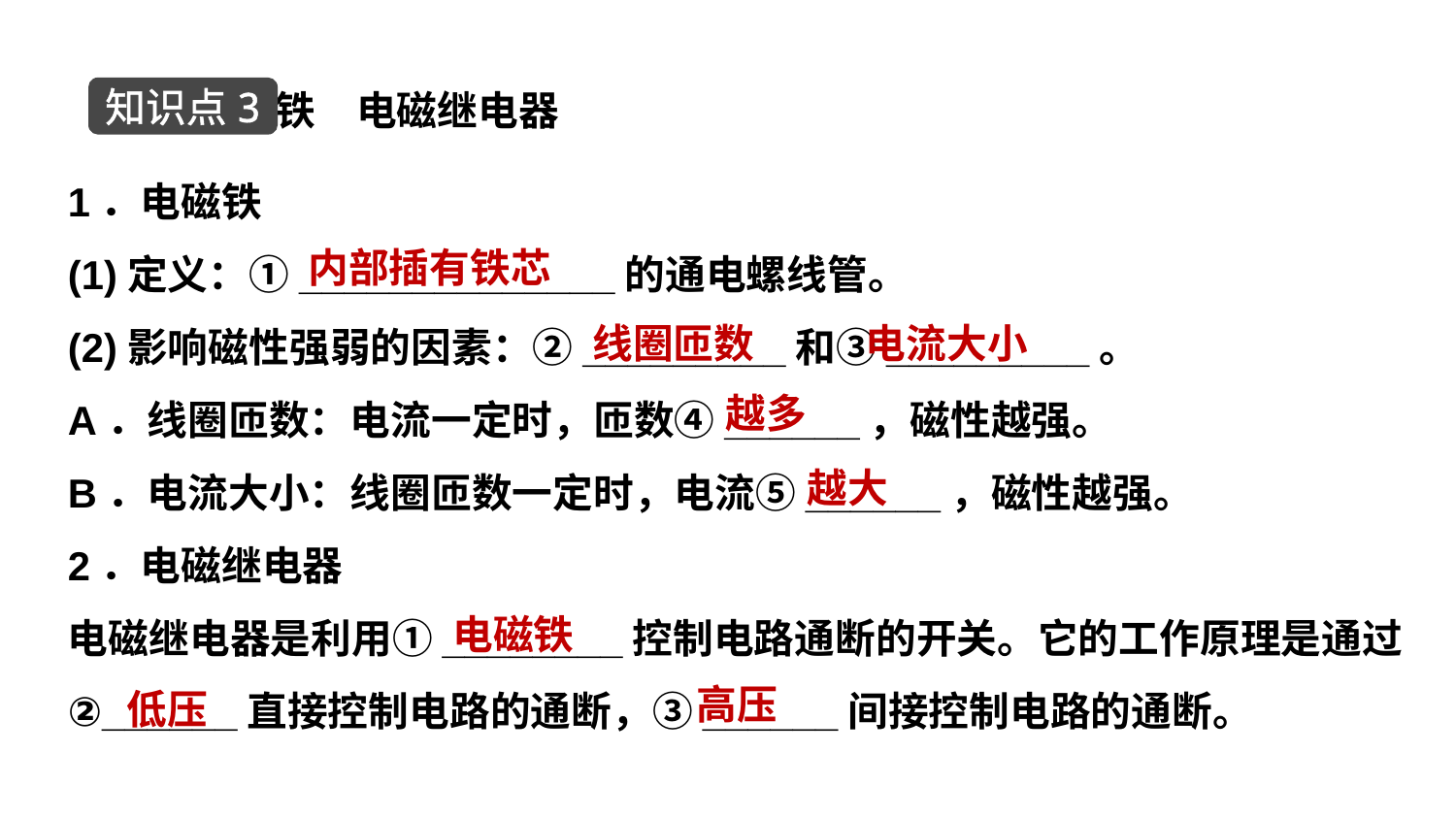

电磁铁　电磁继电器
知识点3
1．电磁铁
(1)定义：①______________的通电螺线管。
(2)影响磁性强弱的因素：②_________和③_________。
A．线圈匝数：电流一定时，匝数④______，磁性越强。
B．电流大小：线圈匝数一定时，电流⑤______，磁性越强。
2．电磁继电器
电磁继电器是利用①________控制电路通断的开关。它的工作原理是通过
②______直接控制电路的通断，③______间接控制电路的通断。
内部插有铁芯
线圈匝数
电流大小
越多
越大
电磁铁
高压
低压